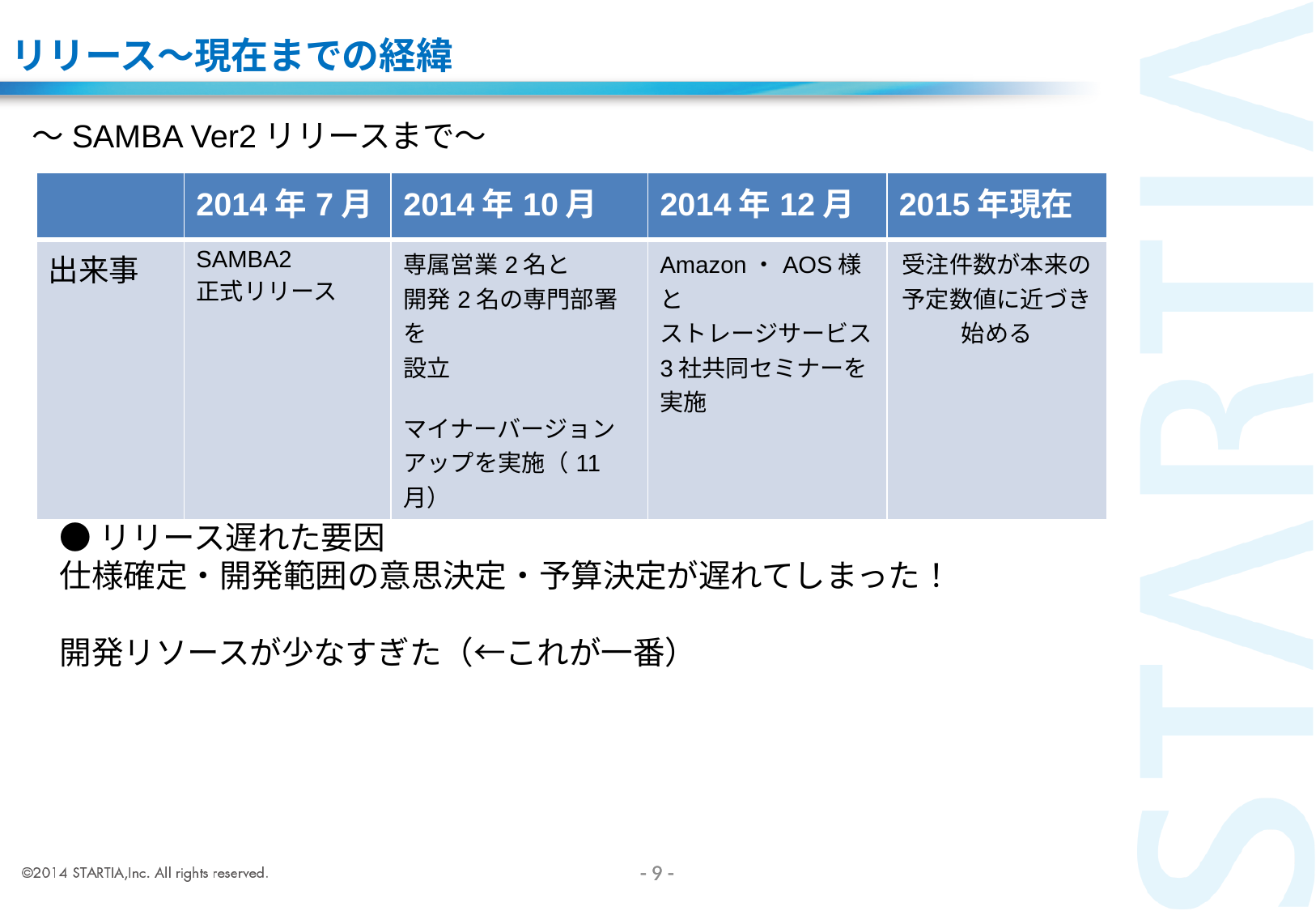

# リリース～現在までの経緯
～SAMBA Ver2リリースまで～
|  | 2014年7月 | 2014年10月 | 2014年12月 | 2015年現在 |
| --- | --- | --- | --- | --- |
| 出来事 | SAMBA2 正式リリース | 専属営業2名と 開発2名の専門部署を 設立 マイナーバージョンアップを実施（11月） | Amazon・AOS様と ストレージサービス3社共同セミナーを実施 | 受注件数が本来の予定数値に近づき始める |
●リリース遅れた要因
仕様確定・開発範囲の意思決定・予算決定が遅れてしまった！

開発リソースが少なすぎた（←これが一番）

- 9 -